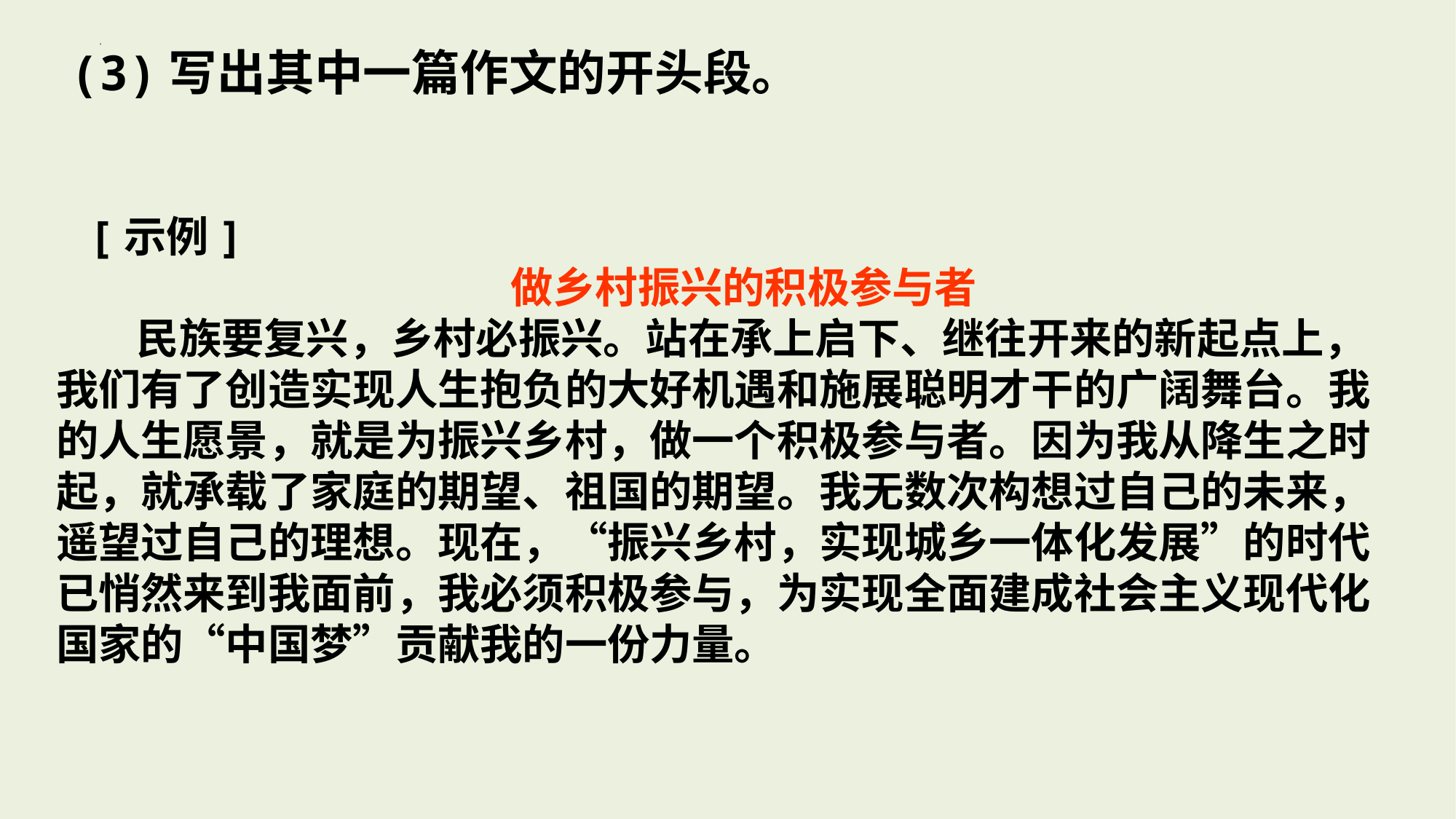

(3)写出其中一篇作文的开头段。
[示例]
做乡村振兴的积极参与者
    民族要复兴，乡村必振兴。站在承上启下、继往开来的新起点上，我们有了创造实现人生抱负的大好机遇和施展聪明才干的广阔舞台。我的人生愿景，就是为振兴乡村，做一个积极参与者。因为我从降生之时起，就承载了家庭的期望、祖国的期望。我无数次构想过自己的未来，遥望过自己的理想。现在，“振兴乡村，实现城乡一体化发展”的时代已悄然来到我面前，我必须积极参与，为实现全面建成社会主义现代化国家的“中国梦”贡献我的一份力量。